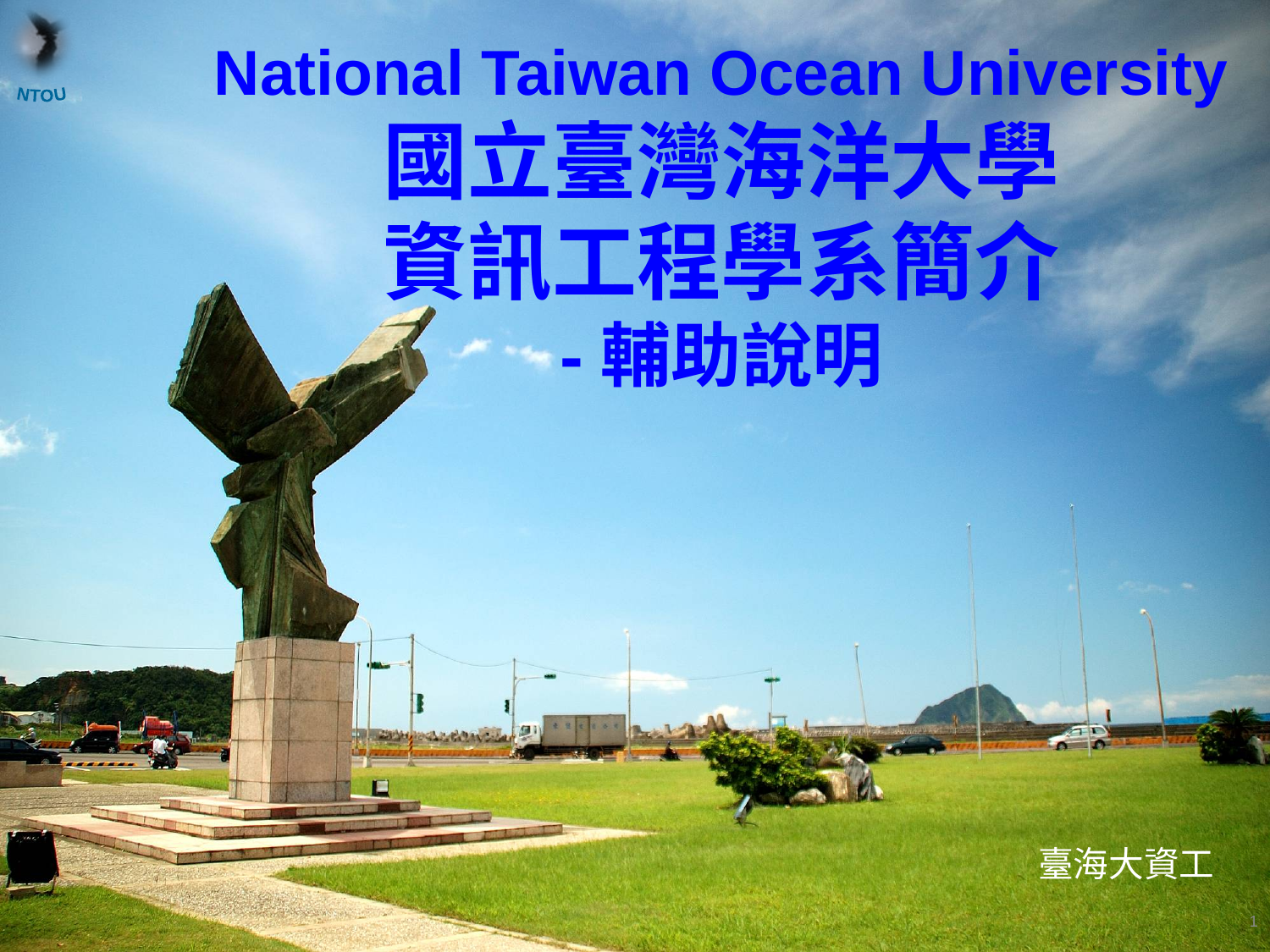

National Taiwan Ocean University
國立臺灣海洋大學
資訊工程學系簡介
-輔助說明
臺海大資工
1